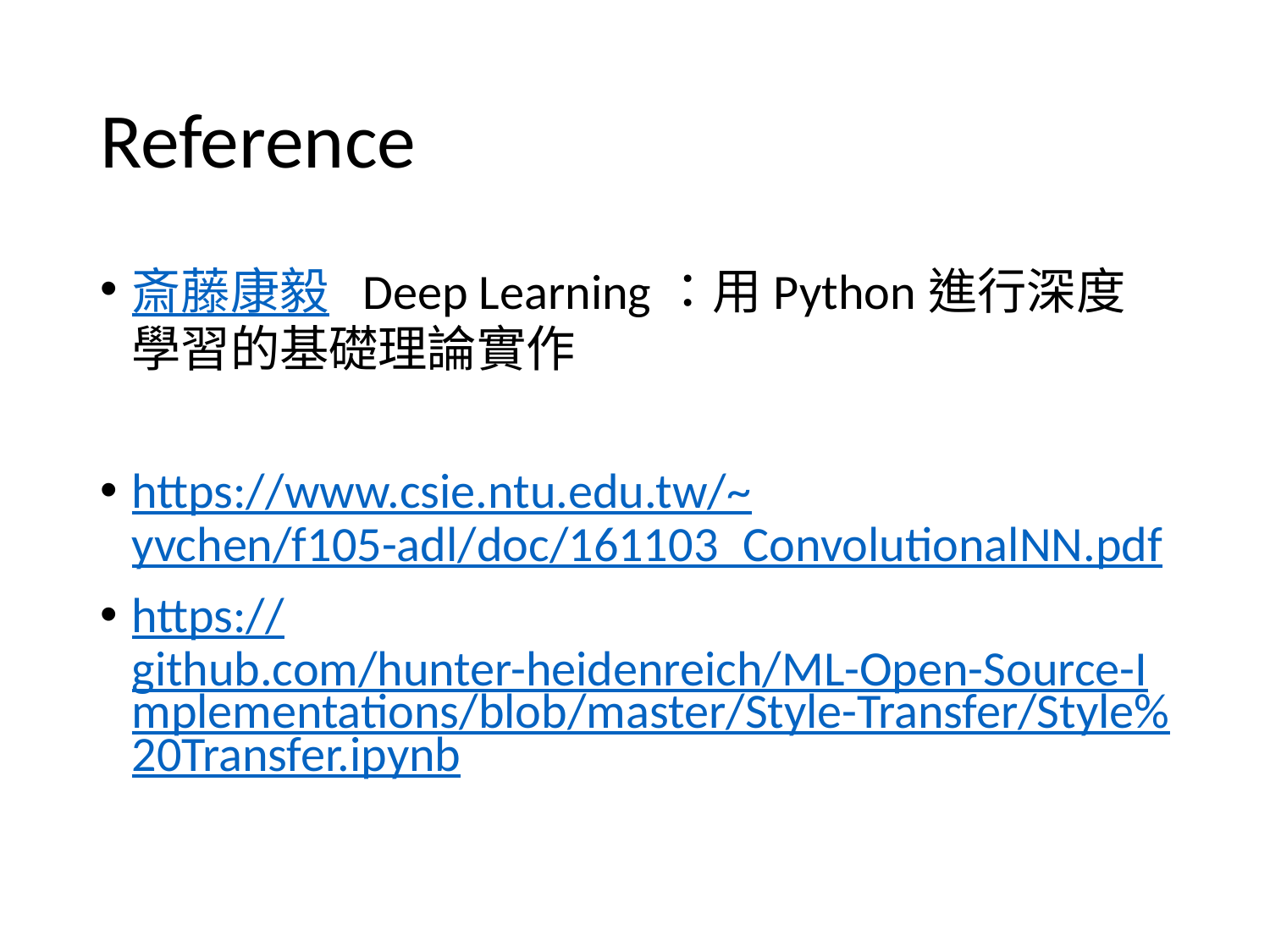

# Reference
斎藤康毅  Deep Learning：用Python進行深度學習的基礎理論實作

https://www.csie.ntu.edu.tw/~yvchen/f105-adl/doc/161103_ConvolutionalNN.pdf
https://github.com/hunter-heidenreich/ML-Open-Source-Implementations/blob/master/Style-Transfer/Style%20Transfer.ipynb